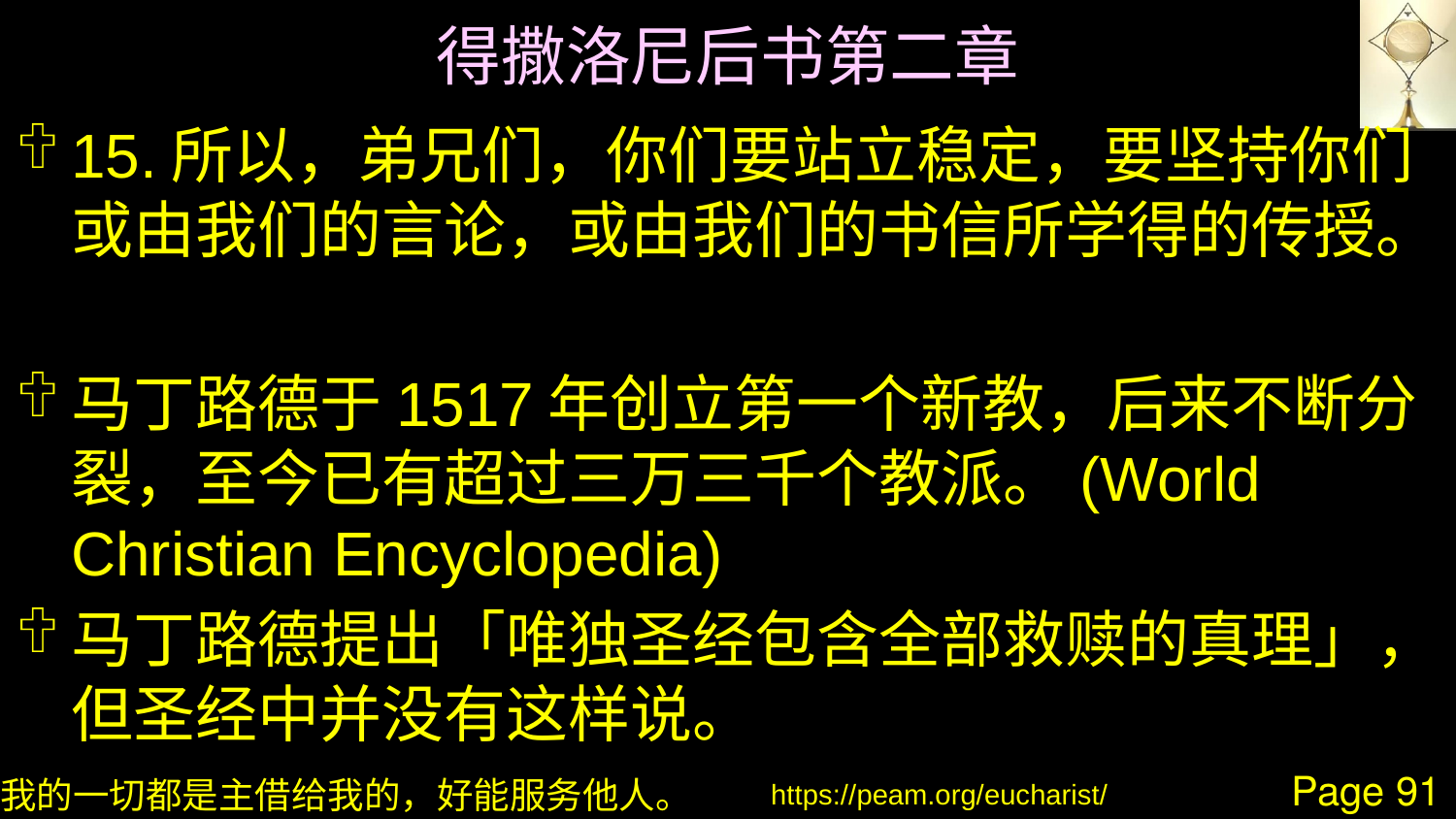

# 得撒洛尼后书第二章
15.所以，弟兄们，你们要站立稳定，要坚持你们或由我们的言论，或由我们的书信所学得的传授。

马丁路德于1517年创立第一个新教，后来不断分裂，至今已有超过三万三千个教派。(World Christian Encyclopedia)
马丁路德提出「唯独圣经包含全部救赎的真理」，但圣经中并没有这样说。